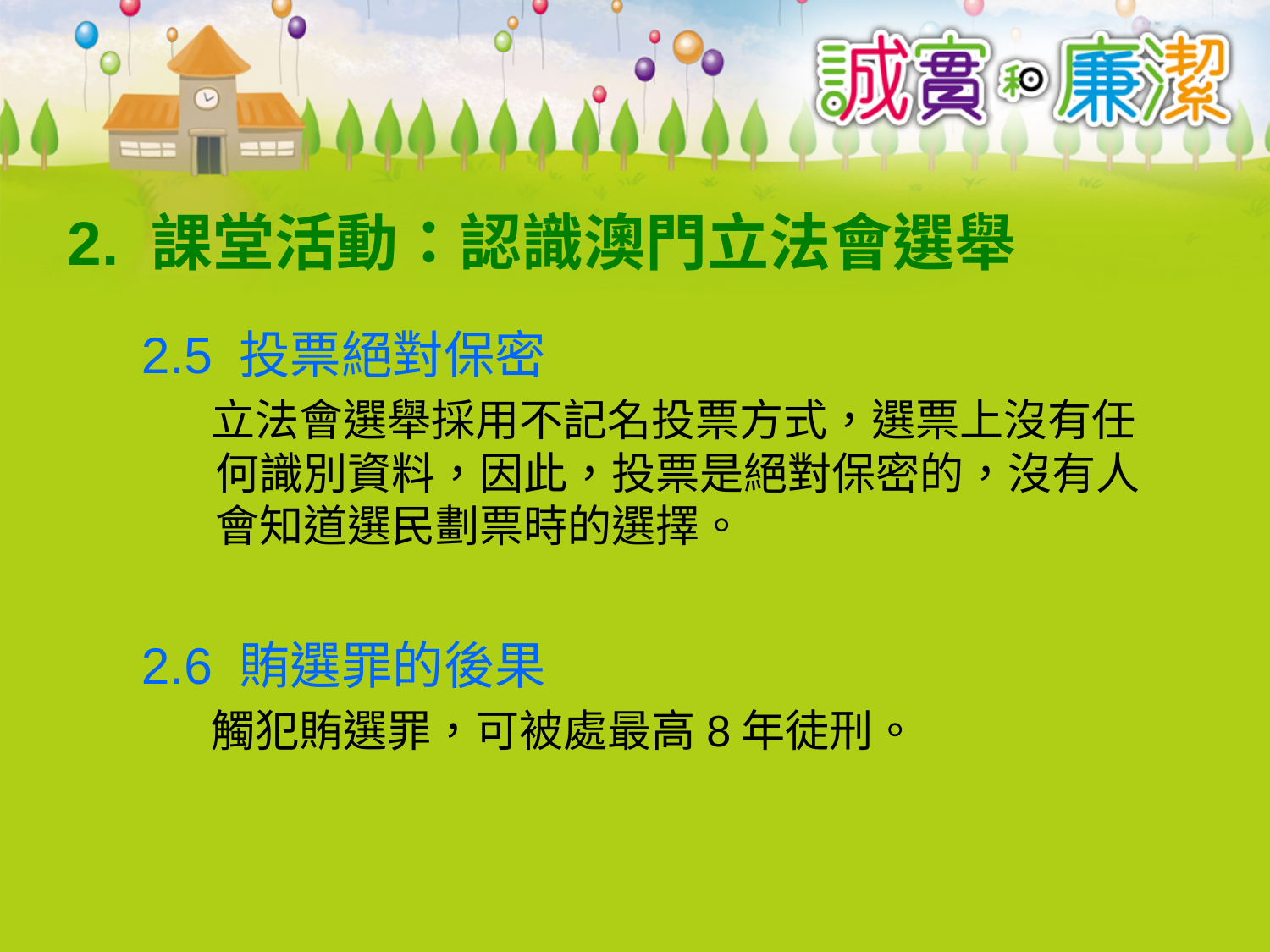

# 2. 課堂活動：認識澳門立法會選舉
2.5 投票絕對保密
      立法會選舉採用不記名投票方式，選票上沒有任何識別資料，因此，投票是絕對保密的，沒有人會知道選民劃票時的選擇。

2.6 賄選罪的後果
      觸犯賄選罪，可被處最高8年徒刑。